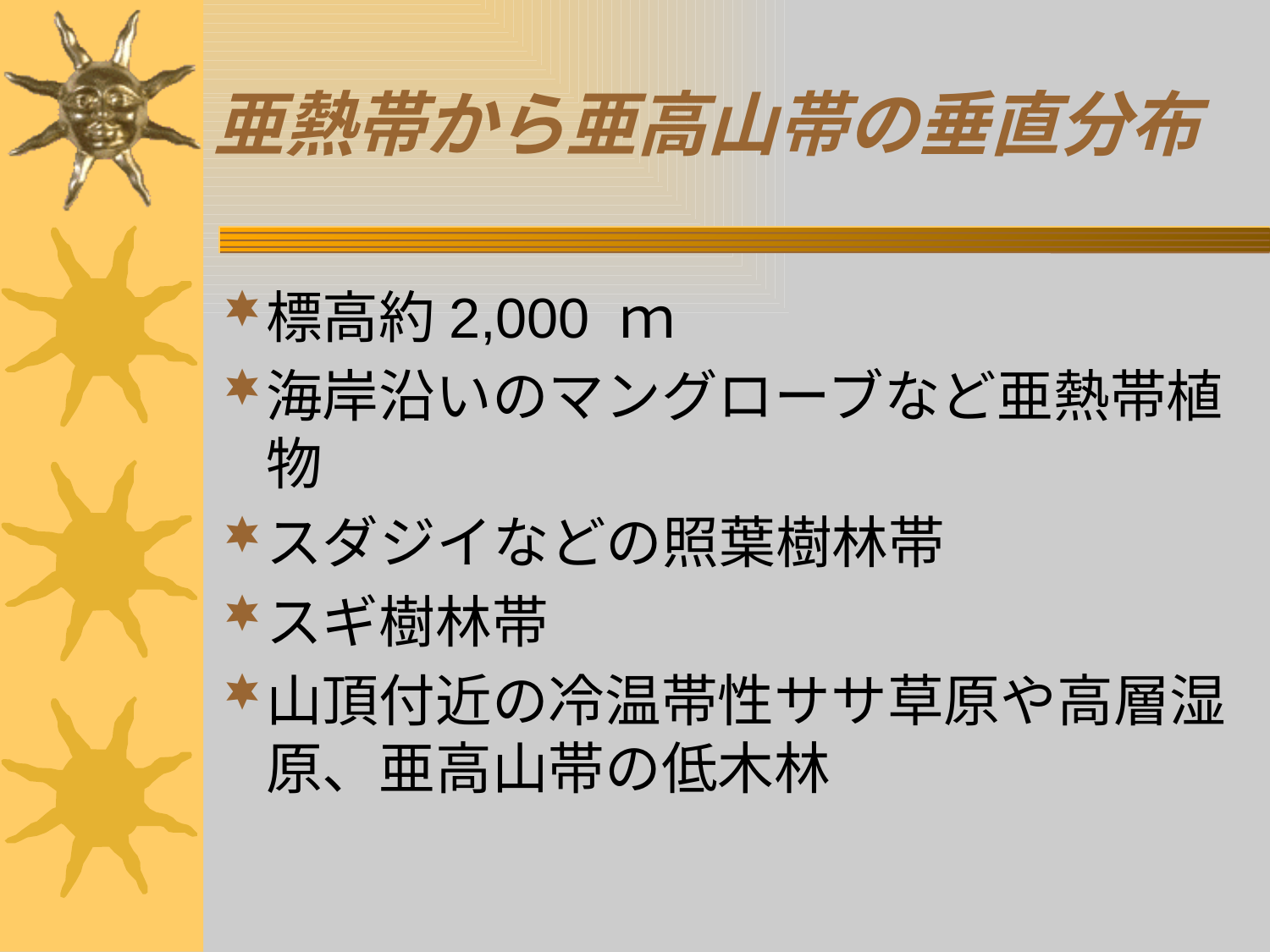

# 亜熱帯から亜高山帯の垂直分布
標高約2,000 ｍ
海岸沿いのマングローブなど亜熱帯植物
スダジイなどの照葉樹林帯
スギ樹林帯
山頂付近の冷温帯性ササ草原や高層湿原、亜高山帯の低木林